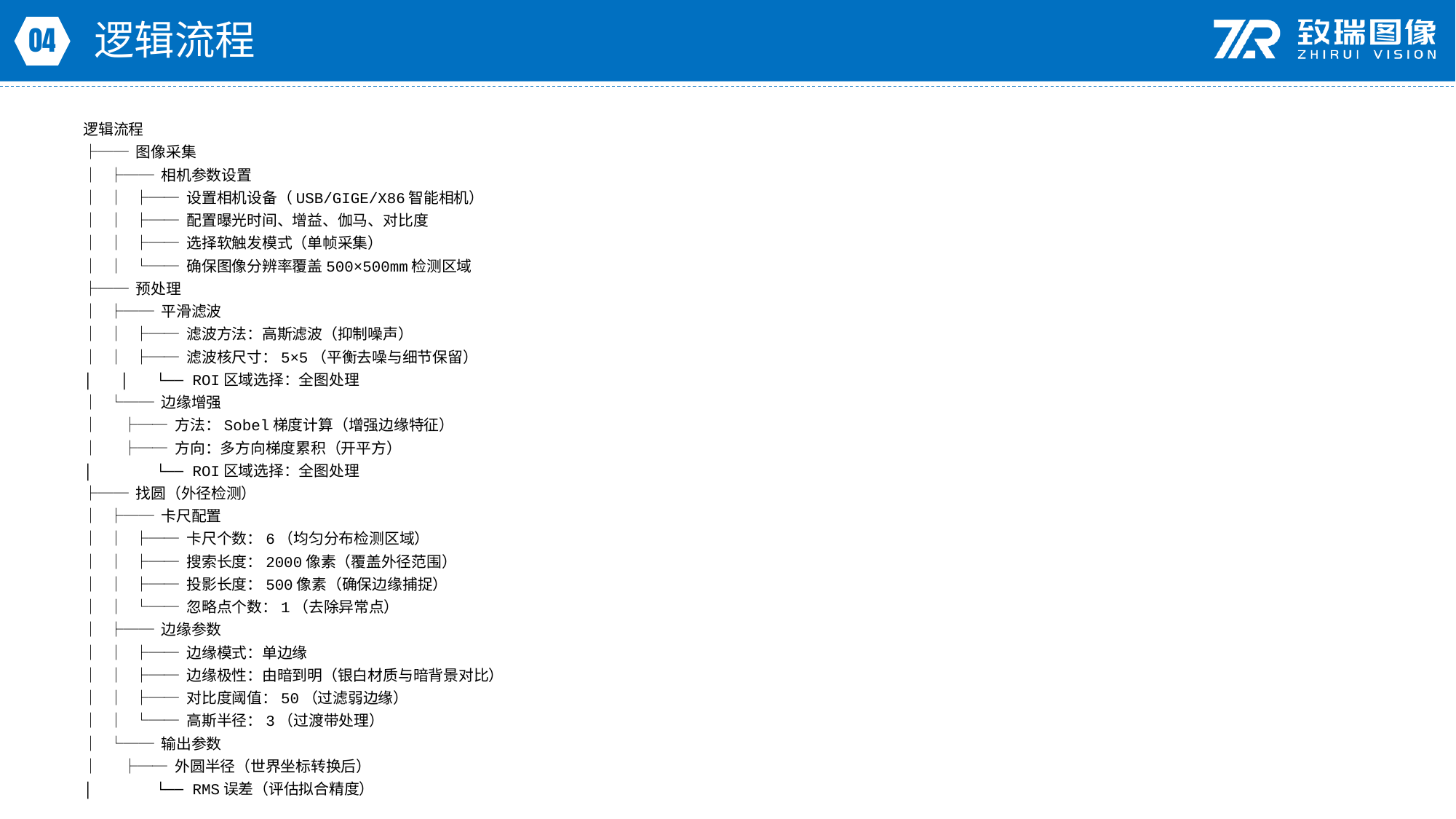

逻辑流程
04

逻辑流程
├── 图像采集
│   ├── 相机参数设置
│   │   ├── 设置相机设备（USB/GIGE/X86智能相机）
│   │   ├── 配置曝光时间、增益、伽马、对比度
│   │   ├── 选择软触发模式（单帧采集）
│   │   └── 确保图像分辨率覆盖500×500mm检测区域
├── 预处理
│   ├── 平滑滤波
│   │   ├── 滤波方法：高斯滤波（抑制噪声）
│   │   ├── 滤波核尺寸：5×5（平衡去噪与细节保留）
│   │   └── ROI区域选择：全图处理
│   └── 边缘增强
│       ├── 方法：Sobel梯度计算（增强边缘特征）
│       ├── 方向：多方向梯度累积（开平方）
│       └── ROI区域选择：全图处理
├── 找圆（外径检测）
│   ├── 卡尺配置
│   │   ├── 卡尺个数：6（均匀分布检测区域）
│   │   ├── 搜索长度：2000像素（覆盖外径范围）
│   │   ├── 投影长度：500像素（确保边缘捕捉）
│   │   └── 忽略点个数：1（去除异常点）
│   ├── 边缘参数
│   │   ├── 边缘模式：单边缘
│   │   ├── 边缘极性：由暗到明（银白材质与暗背景对比）
│   │   ├── 对比度阈值：50（过滤弱边缘）
│   │   └── 高斯半径：3（过渡带处理）
│   └── 输出参数
│       ├── 外圆半径（世界坐标转换后）
│       └── RMS误差（评估拟合精度）